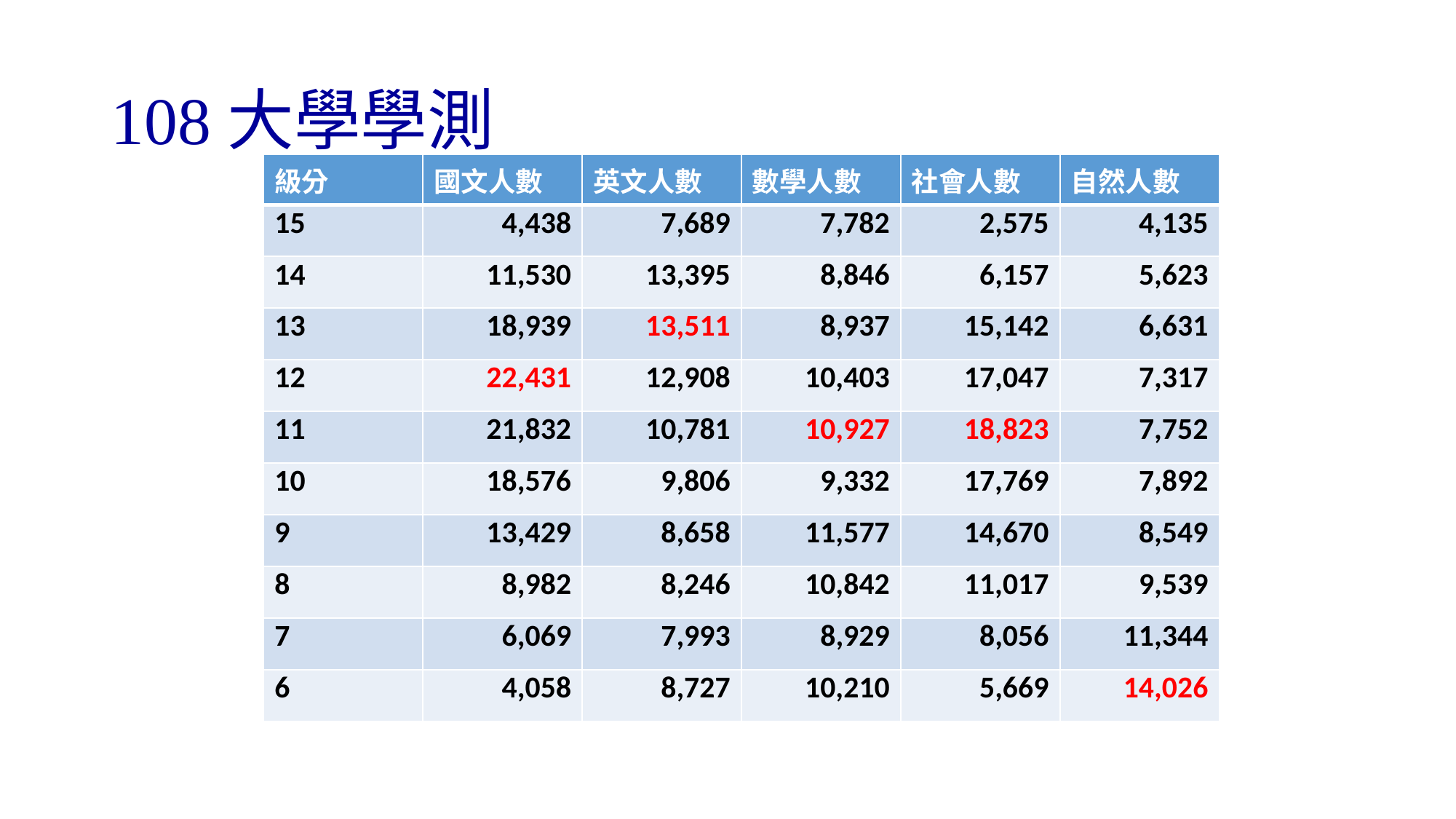

# 108大學學測
| 級分 | 國文人數 | 英文人數 | 數學人數 | 社會人數 | 自然人數 |
| --- | --- | --- | --- | --- | --- |
| 15 | 4,438 | 7,689 | 7,782 | 2,575 | 4,135 |
| 14 | 11,530 | 13,395 | 8,846 | 6,157 | 5,623 |
| 13 | 18,939 | 13,511 | 8,937 | 15,142 | 6,631 |
| 12 | 22,431 | 12,908 | 10,403 | 17,047 | 7,317 |
| 11 | 21,832 | 10,781 | 10,927 | 18,823 | 7,752 |
| 10 | 18,576 | 9,806 | 9,332 | 17,769 | 7,892 |
| 9 | 13,429 | 8,658 | 11,577 | 14,670 | 8,549 |
| 8 | 8,982 | 8,246 | 10,842 | 11,017 | 9,539 |
| 7 | 6,069 | 7,993 | 8,929 | 8,056 | 11,344 |
| 6 | 4,058 | 8,727 | 10,210 | 5,669 | 14,026 |